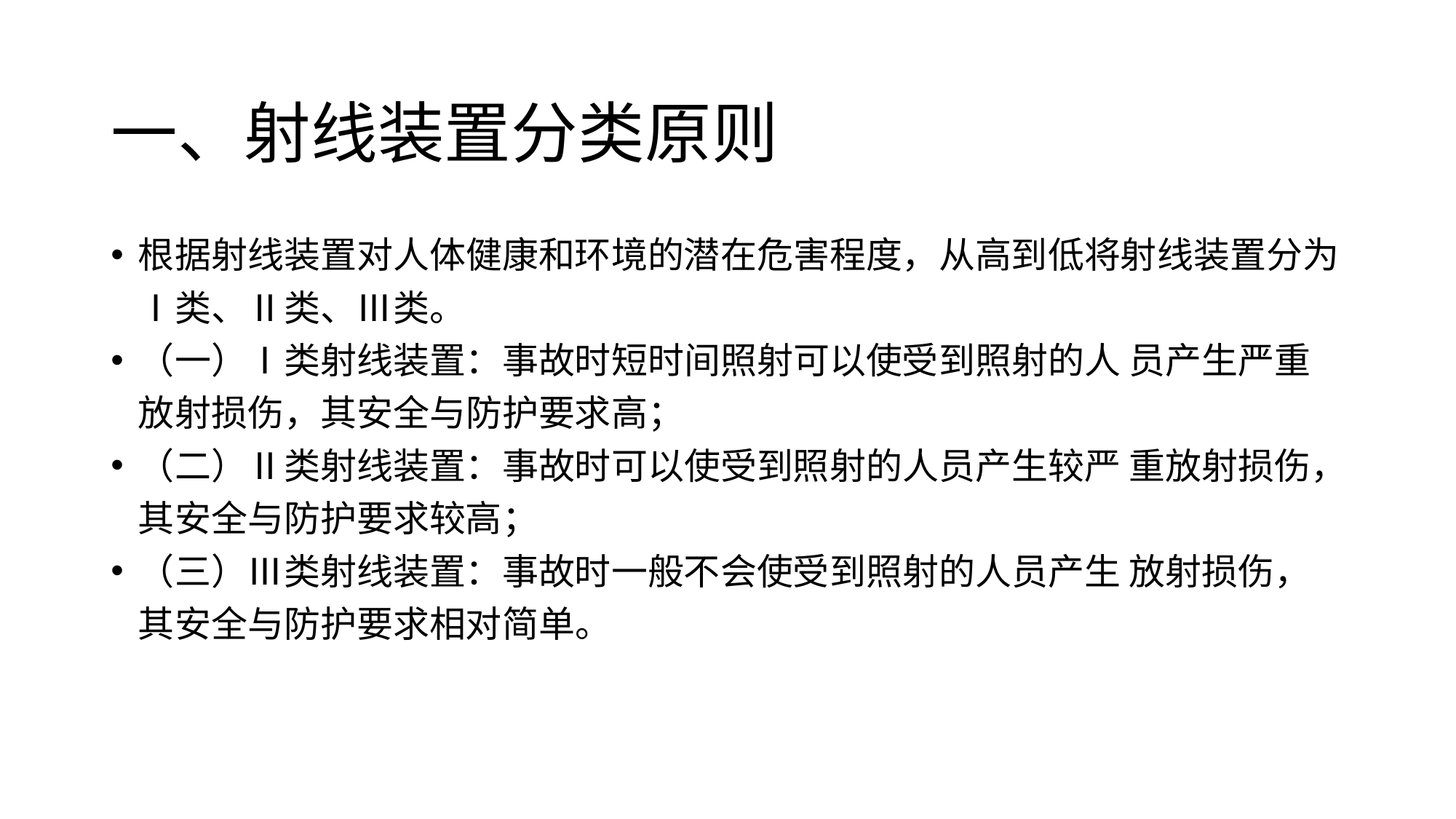

# 一、射线装置分类原则
根据射线装置对人体健康和环境的潜在危害程度，从高到低将射线装置分为Ⅰ类、Ⅱ类、Ⅲ类。
（一）Ⅰ类射线装置：事故时短时间照射可以使受到照射的人 员产生严重放射损伤，其安全与防护要求高；
（二）Ⅱ类射线装置：事故时可以使受到照射的人员产生较严 重放射损伤，其安全与防护要求较高；
（三）Ⅲ类射线装置：事故时一般不会使受到照射的人员产生 放射损伤，其安全与防护要求相对简单。